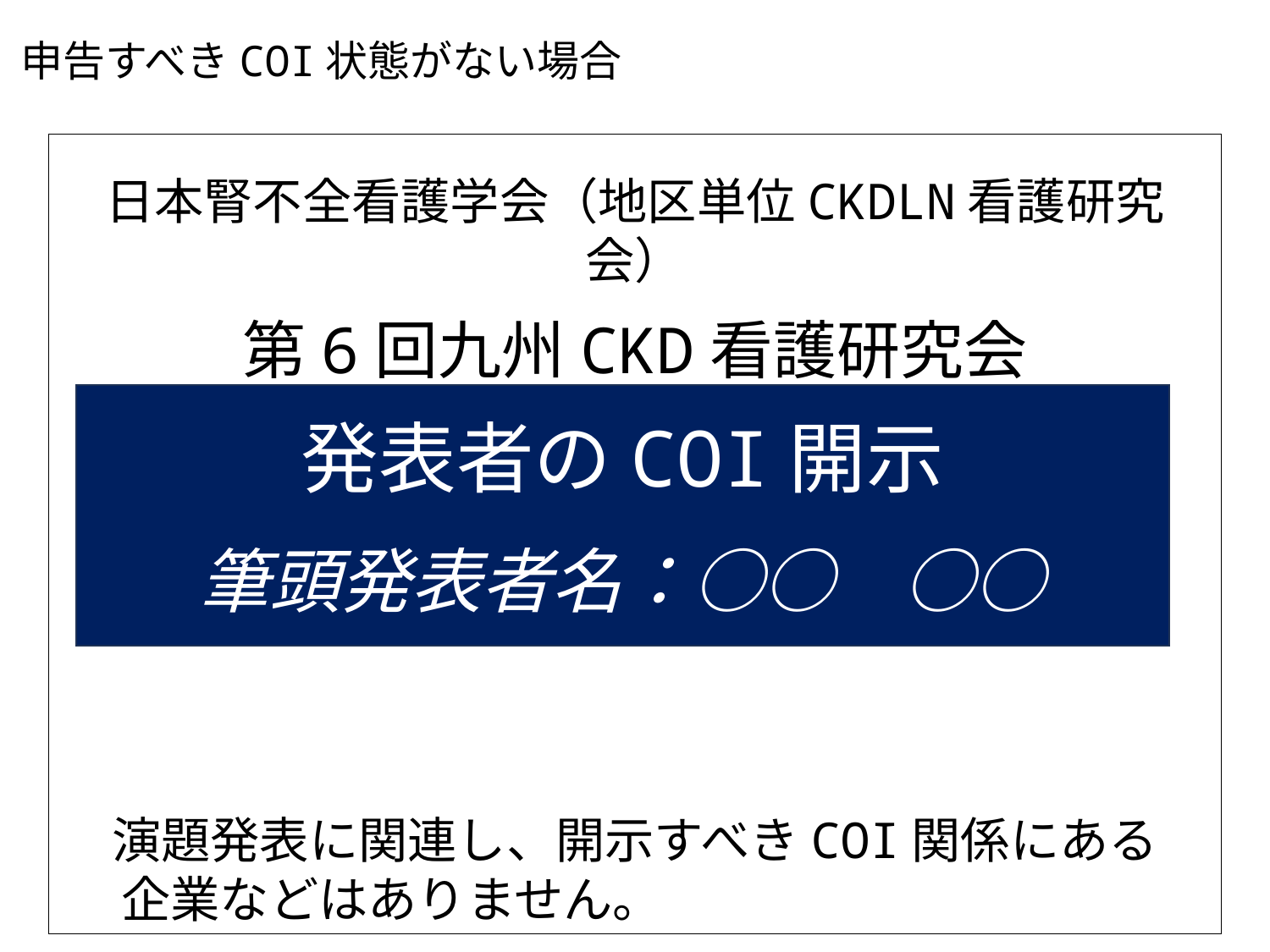

申告すべきCOI状態がない場合

日本腎不全看護学会（地区単位CKDLN看護研究会）

第6回九州CKD看護研究会

演題発表に関連し、開示すべきCOI関係にある
　 企業などはありません。
発表者のCOI開示

筆頭発表者名：○○　○○